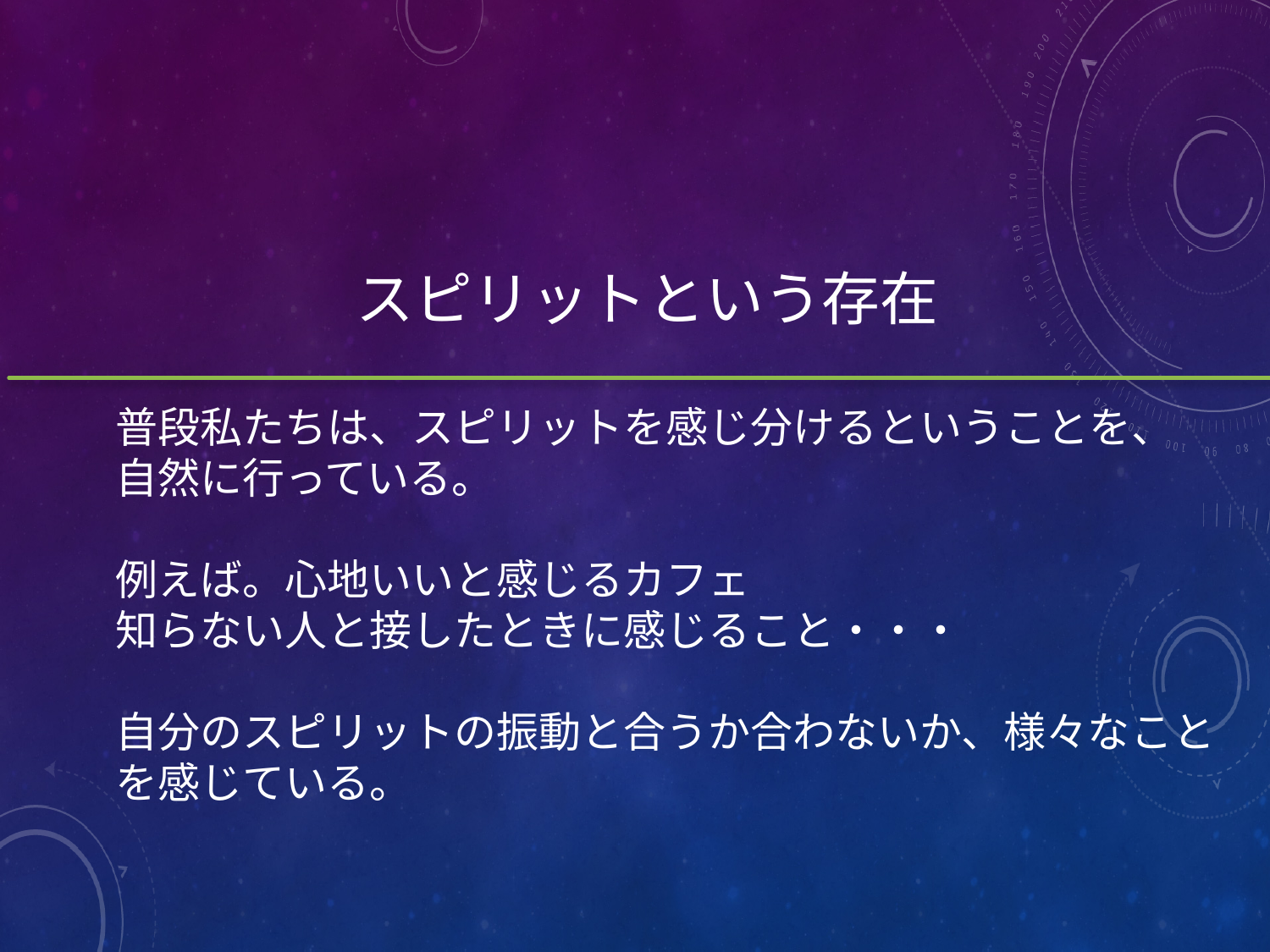

スピリットという存在
普段私たちは、スピリットを感じ分けるということを、自然に行っている。

例えば。心地いいと感じるカフェ
知らない人と接したときに感じること・・・

自分のスピリットの振動と合うか合わないか、様々なことを感じている。